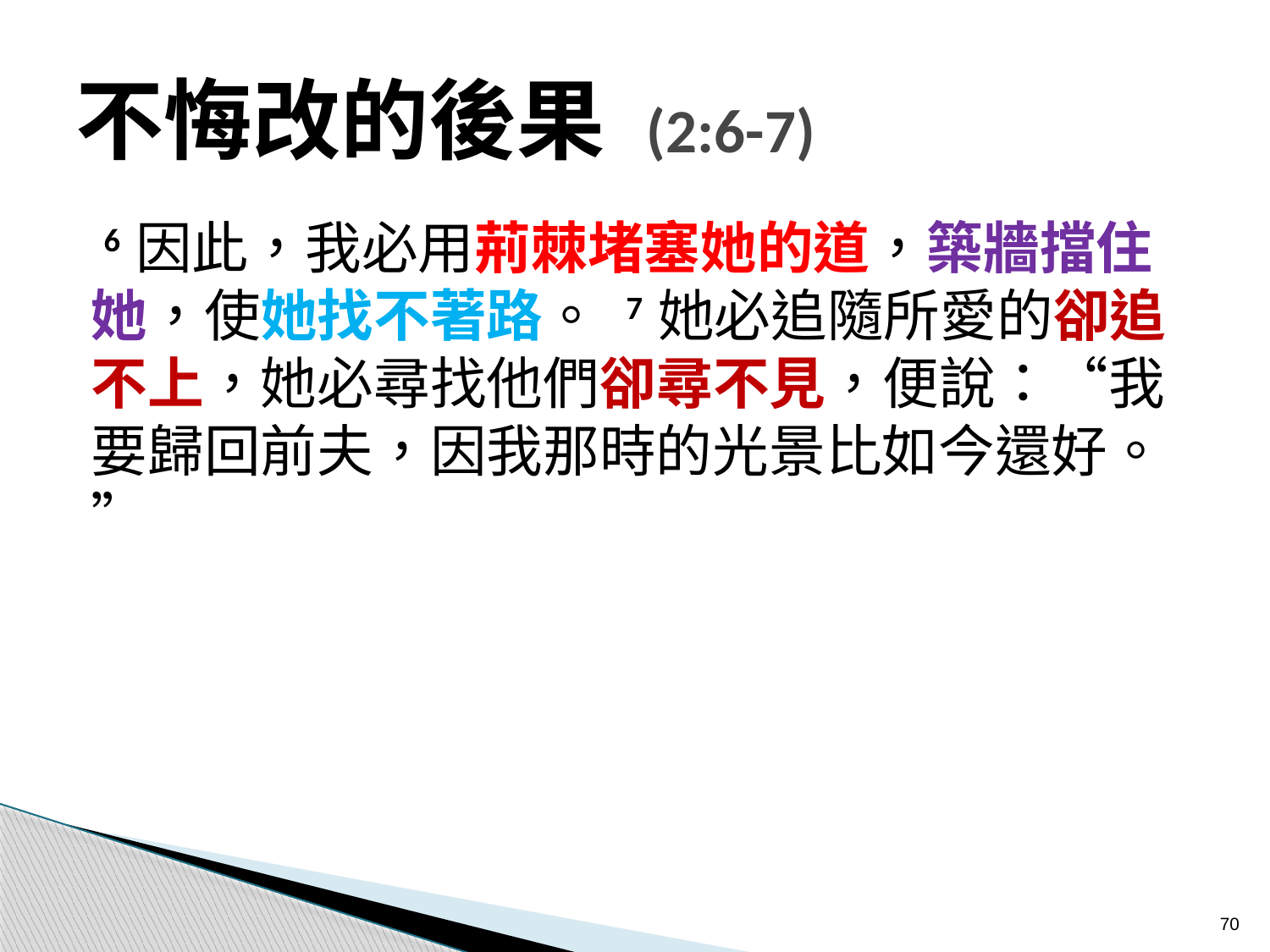

# 不悔改的後果 (2:6-7)
 6 因此，我必用荊棘堵塞她的道，築牆擋住她，使她找不著路。 7 她必追隨所愛的卻追不上，她必尋找他們卻尋不見，便說：“我要歸回前夫，因我那時的光景比如今還好。”
70